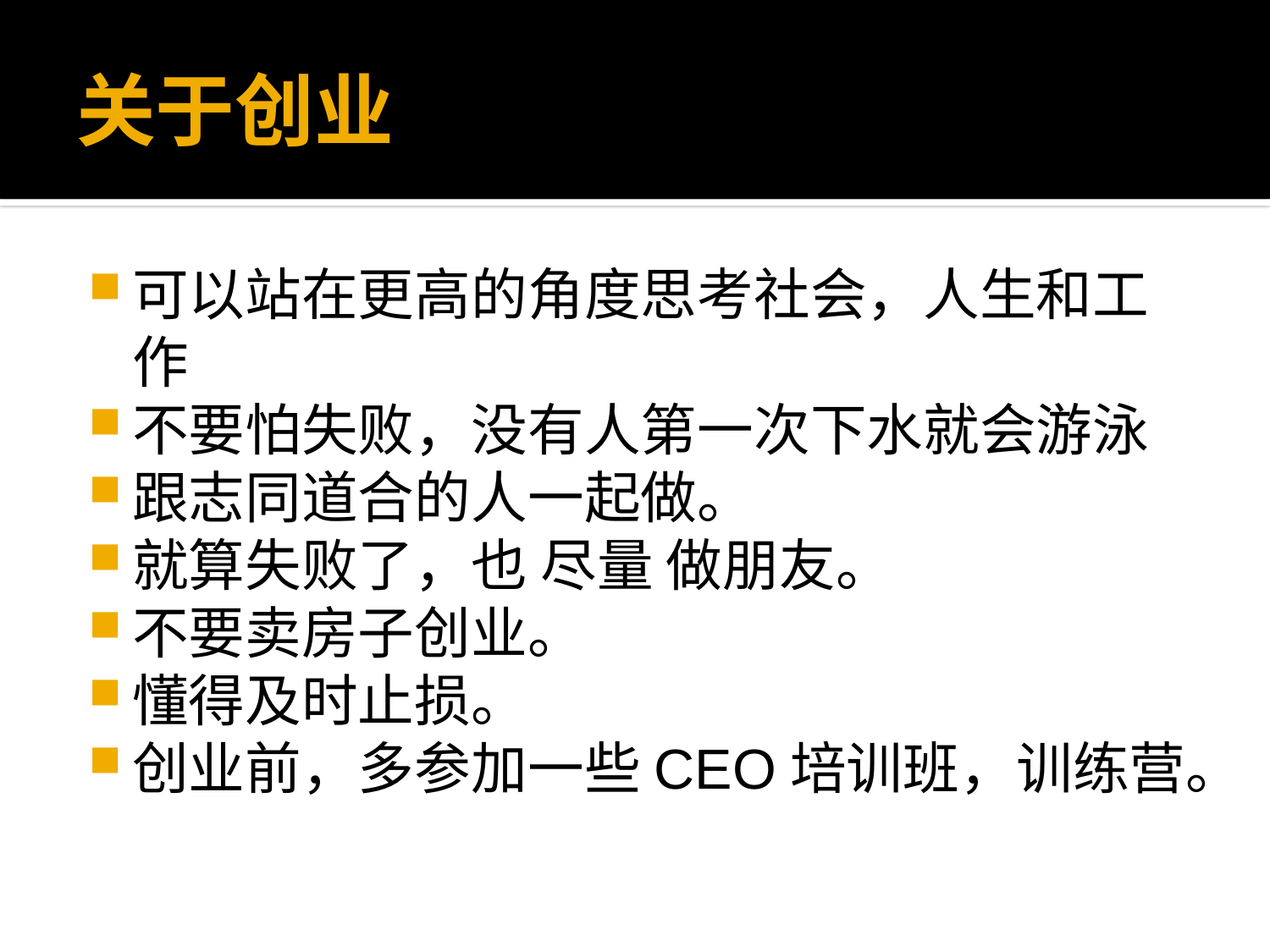

# 关于创业
可以站在更高的角度思考社会，人生和工作
不要怕失败，没有人第一次下水就会游泳
跟志同道合的人一起做。
就算失败了，也 尽量 做朋友。
不要卖房子创业。
懂得及时止损。
创业前，多参加一些CEO培训班，训练营。